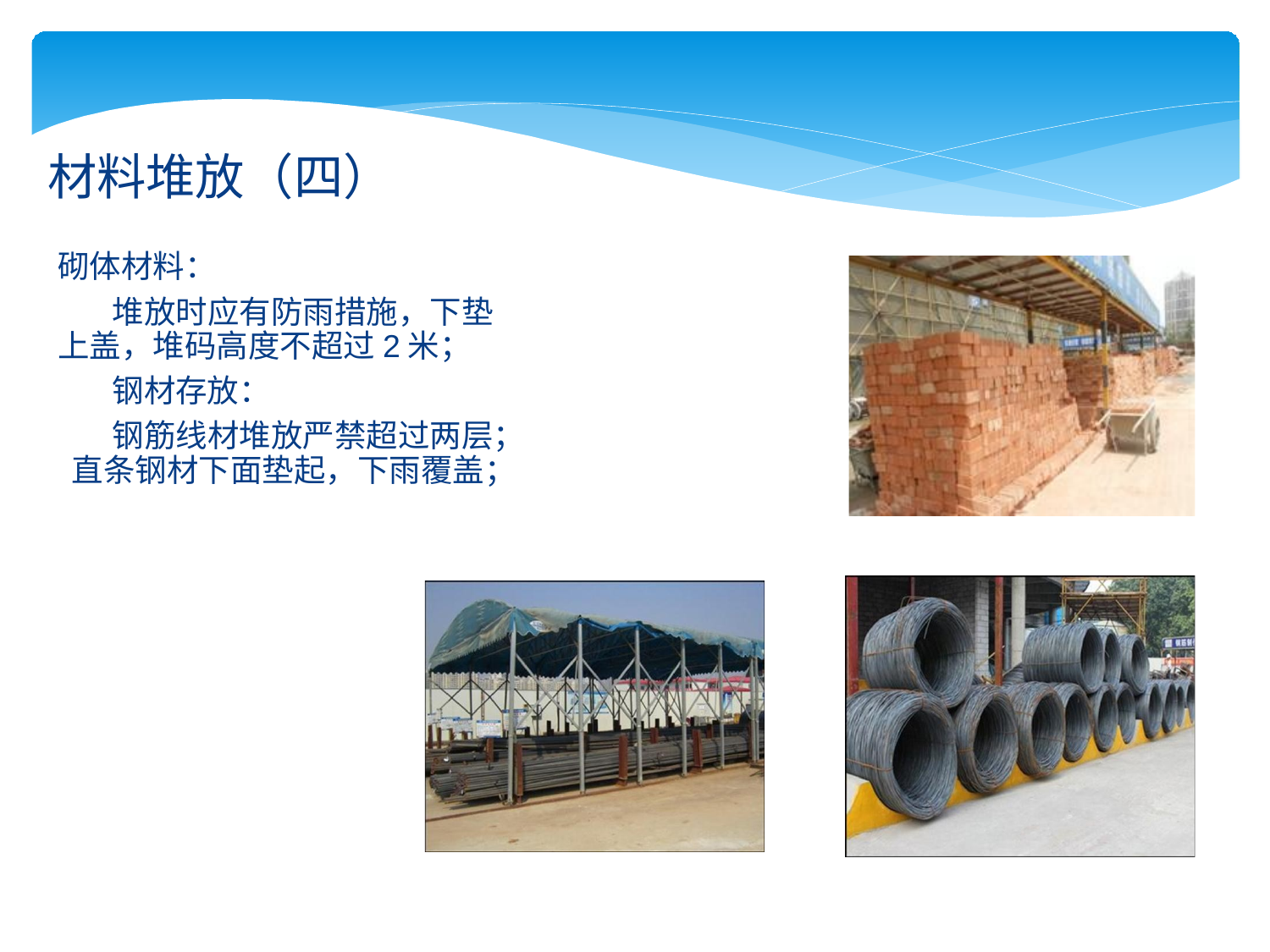

# 材料堆放（四）
砌体材料：
堆放时应有防雨措施，下垫 上盖，堆码高度不超过2米；
钢材存放：
钢筋线材堆放严禁超过两层；  直条钢材下面垫起，下雨覆盖；